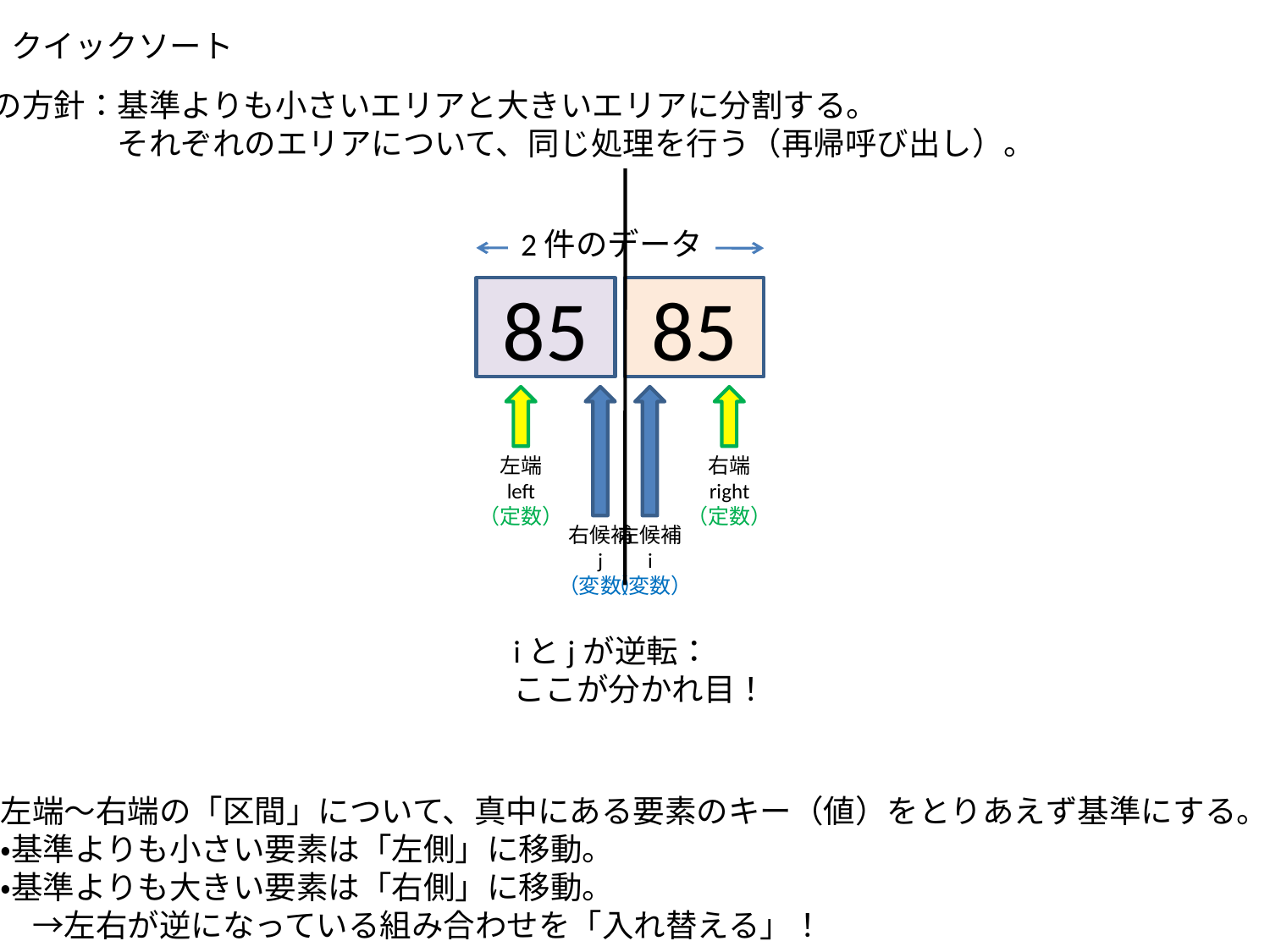

クイックソート
解の方針：基準よりも小さいエリアと大きいエリアに分割する。
　	　それぞれのエリアについて、同じ処理を行う（再帰呼び出し）。
2件のデータ
85
85

左端
left
（定数）

右候補
j
（変数）

左候補
i
（変数）

右端
right
（定数）
iとjが逆転：
ここが分かれ目！
左端～右端の「区間」について、真中にある要素のキー（値）をとりあえず基準にする。
・基準よりも小さい要素は「左側」に移動。
・基準よりも大きい要素は「右側」に移動。
　→左右が逆になっている組み合わせを「入れ替える」！